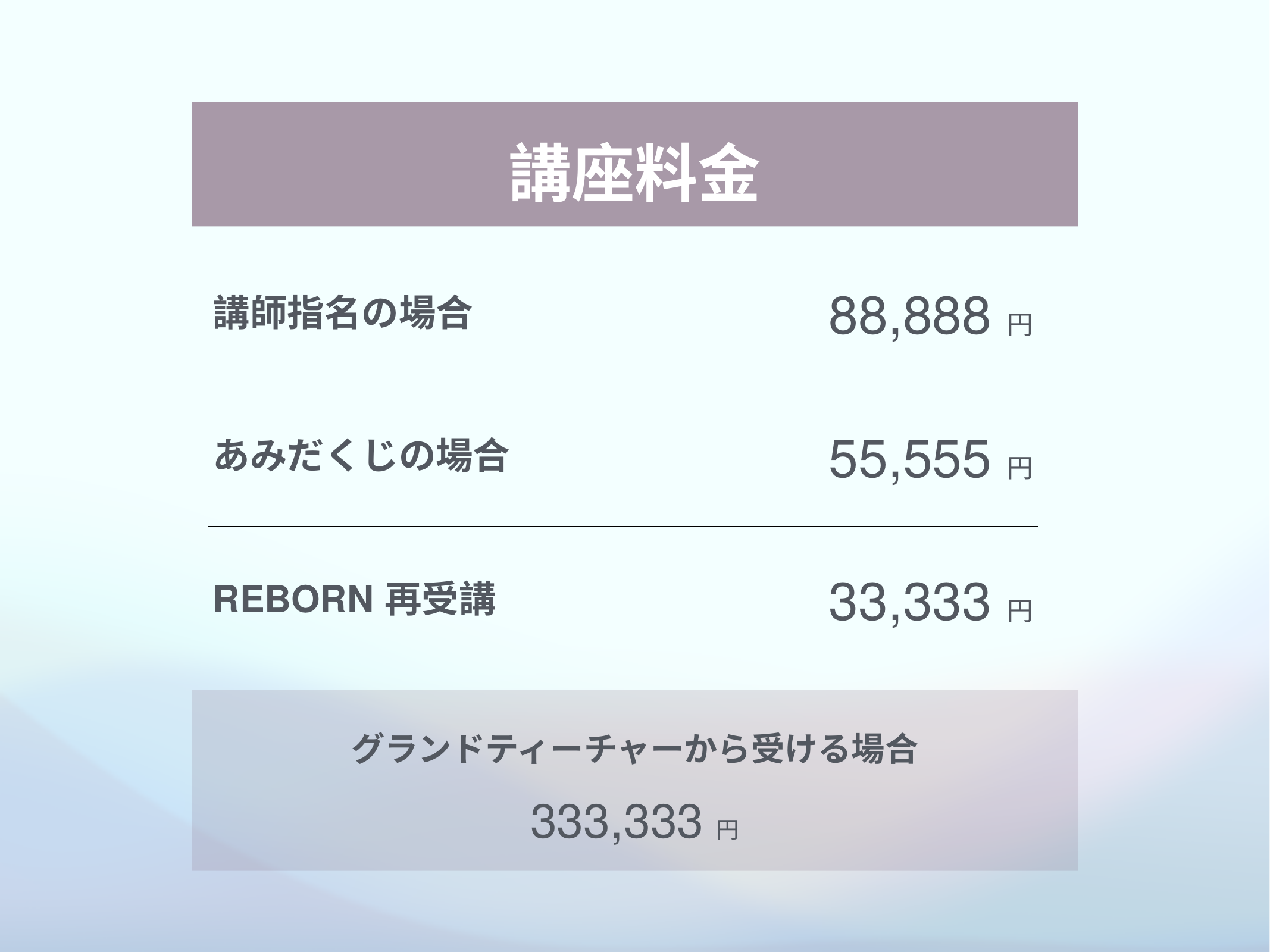

# 講座料金
| 講師指名の場合 | 88,888円 |
| --- | --- |
| あみだくじの場合 | 55,555円 |
| REBORN再受講 | 33,333円 |

グランドティーチャーから受ける場合
333,333円